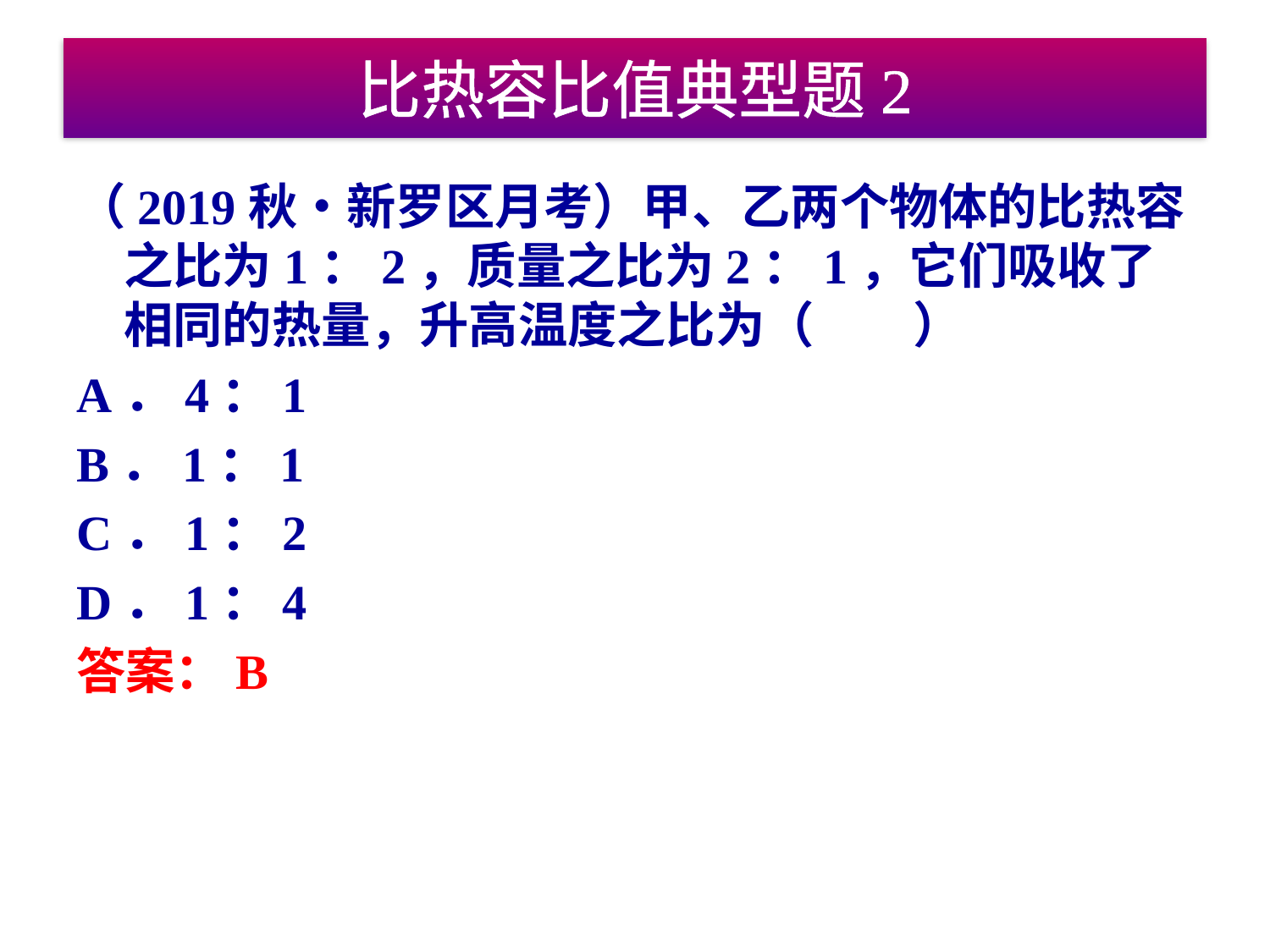

# 比热容比值典型题2
（2019秋•新罗区月考）甲、乙两个物体的比热容之比为1：2，质量之比为2：1，它们吸收了相同的热量，升高温度之比为（　　）
A．4：1
B．1：1
C．1：2
D．1：4
答案：B